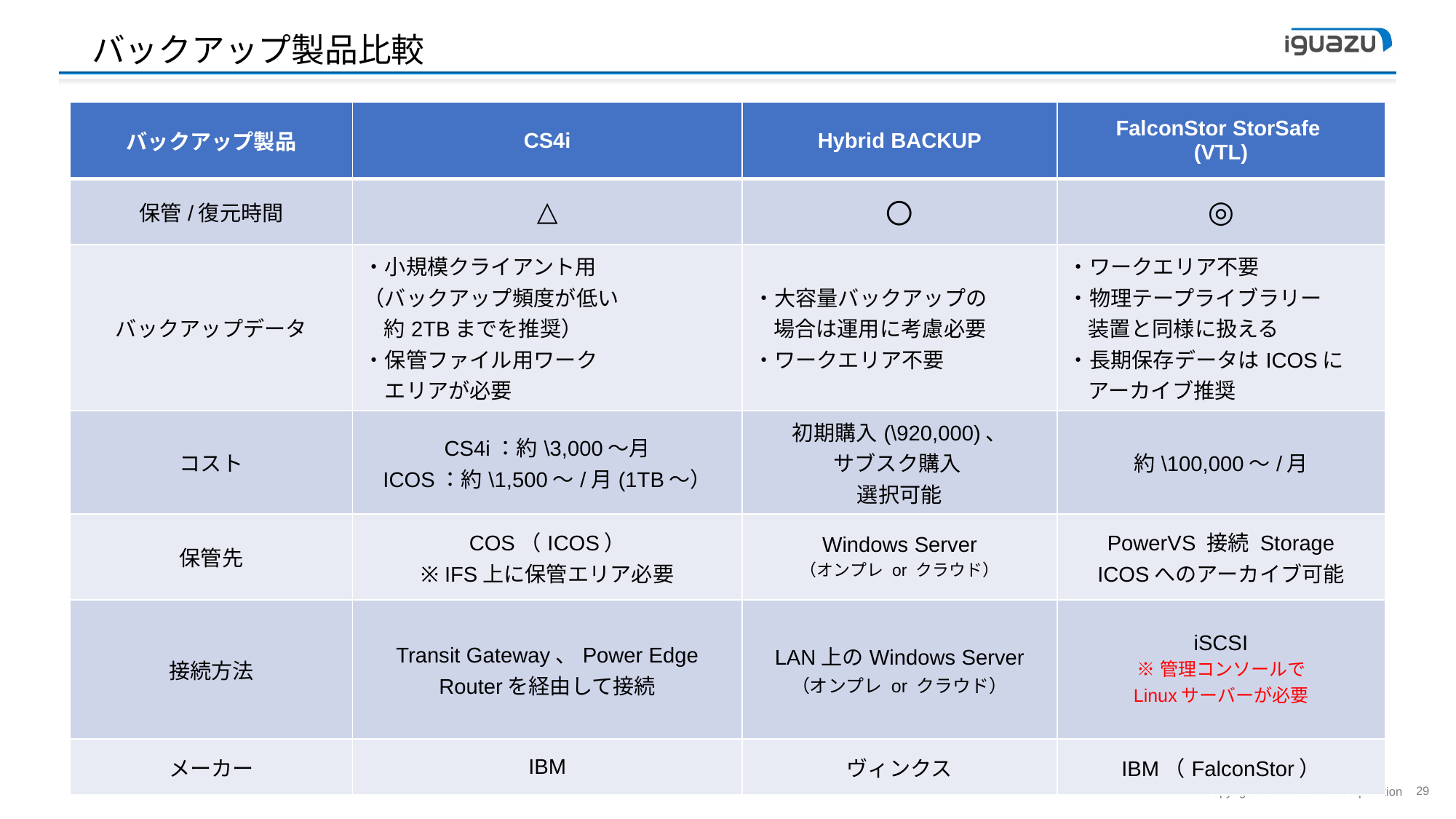

バックアップ製品比較
| バックアップ製品 | CS4i | Hybrid BACKUP | FalconStor StorSafe (VTL) |
| --- | --- | --- | --- |
| 保管/復元時間 | △ | 〇 | ◎ |
| バックアップデータ | ・小規模クライアント用 （バックアップ頻度が低い 約2TBまでを推奨） ・保管ファイル用ワーク 　エリアが必要 | ・大容量バックアップの 場合は運用に考慮必要 ・ワークエリア不要 | ・ワークエリア不要 ・物理テープライブラリー 装置と同様に扱える ・長期保存データはICOSに アーカイブ推奨 |
| コスト | CS4i：約\3,000～月 ICOS：約\1,500～/月(1TB～） | 初期購入(\920,000)、 サブスク購入 選択可能 | 約\100,000～/月 |
| 保管先 | COS（ICOS） ※ IFS上に保管エリア必要 | Windows Server （オンプレ or クラウド） | PowerVS 接続 Storage ICOSへのアーカイブ可能 |
| 接続方法 | Transit Gateway、Power Edge Routerを経由して接続 | LAN上のWindows Server （オンプレ or クラウド） | iSCSI ※管理コンソールで Linuxサーバーが必要 |
| メーカー | IBM | ヴィンクス | IBM（FalconStor） |